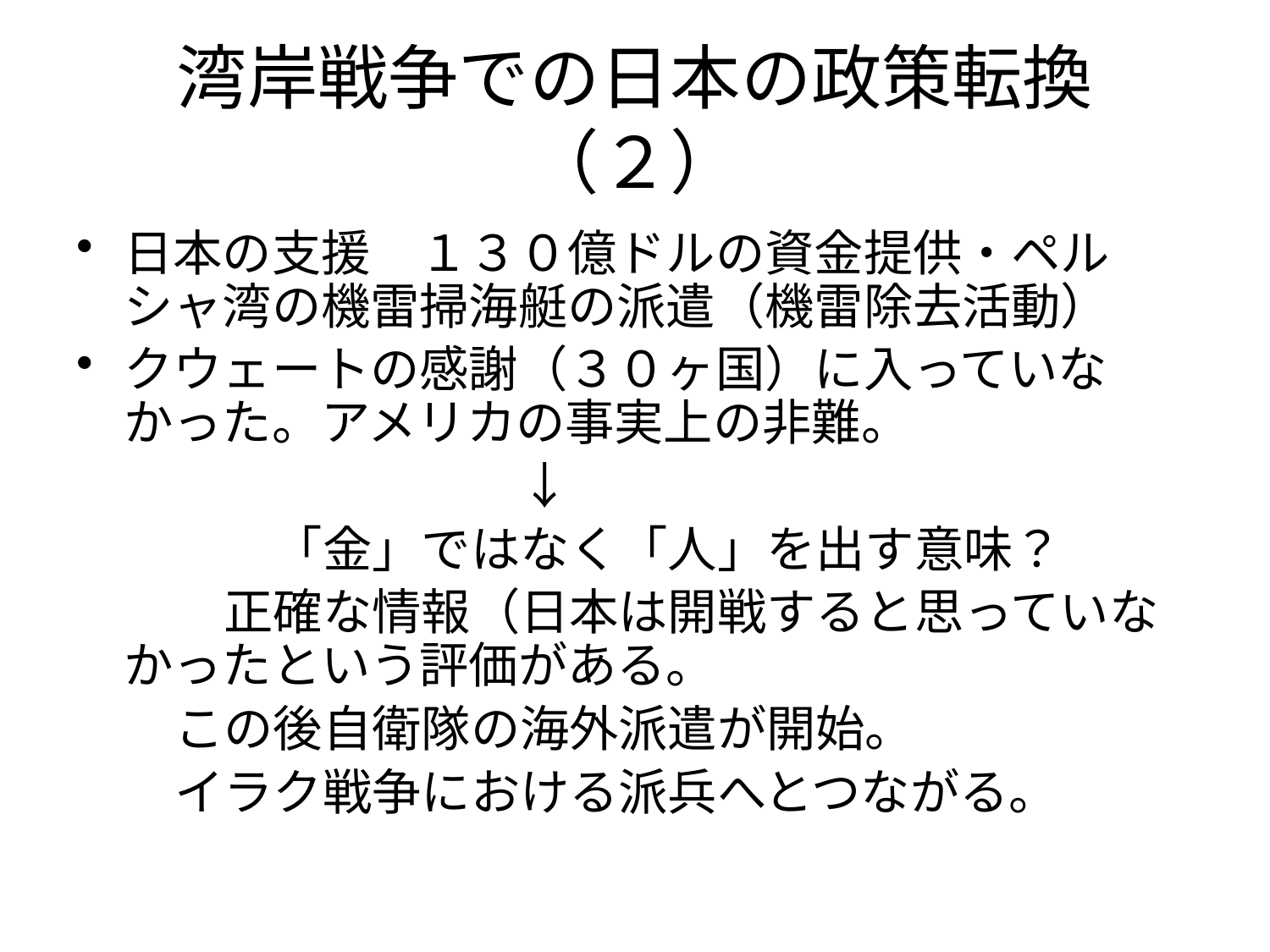

# 湾岸戦争での日本の政策転換（２）
日本の支援　１３０億ドルの資金提供・ペルシャ湾の機雷掃海艇の派遣（機雷除去活動）
クウェートの感謝（３０ヶ国）に入っていなかった。アメリカの事実上の非難。
　　　　　　　　　↓
　　　　「金」ではなく「人」を出す意味？
　　　正確な情報（日本は開戦すると思っていなかったという評価がある。
　　この後自衛隊の海外派遣が開始。
　　イラク戦争における派兵へとつながる。